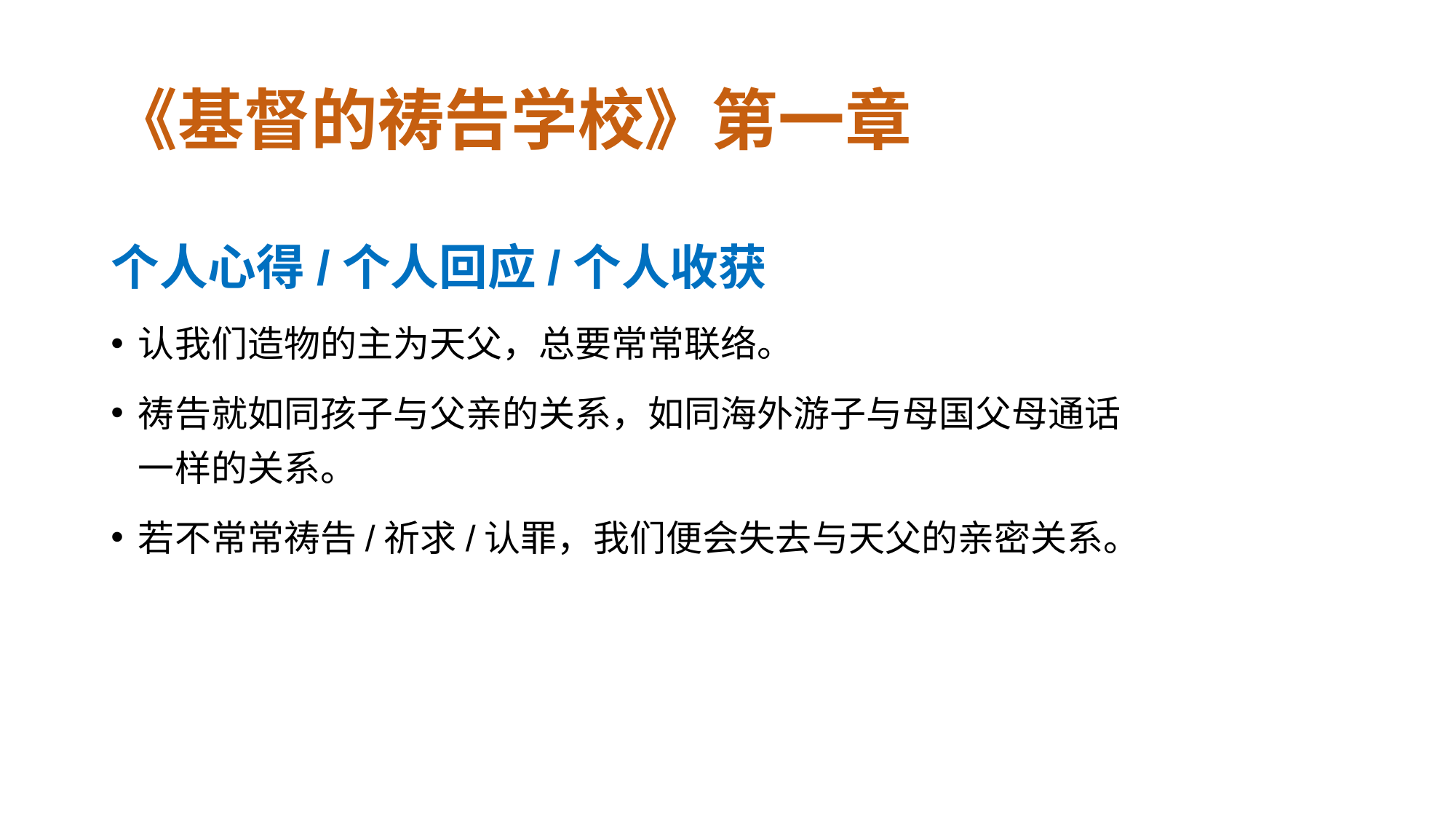

# 《基督的祷告学校》第一章
个人心得/个人回应/个人收获
认我们造物的主为天父，总要常常联络。
祷告就如同孩子与父亲的关系，如同海外游子与母国父母通话一样的关系。
若不常常祷告/祈求/认罪，我们便会失去与天父的亲密关系。